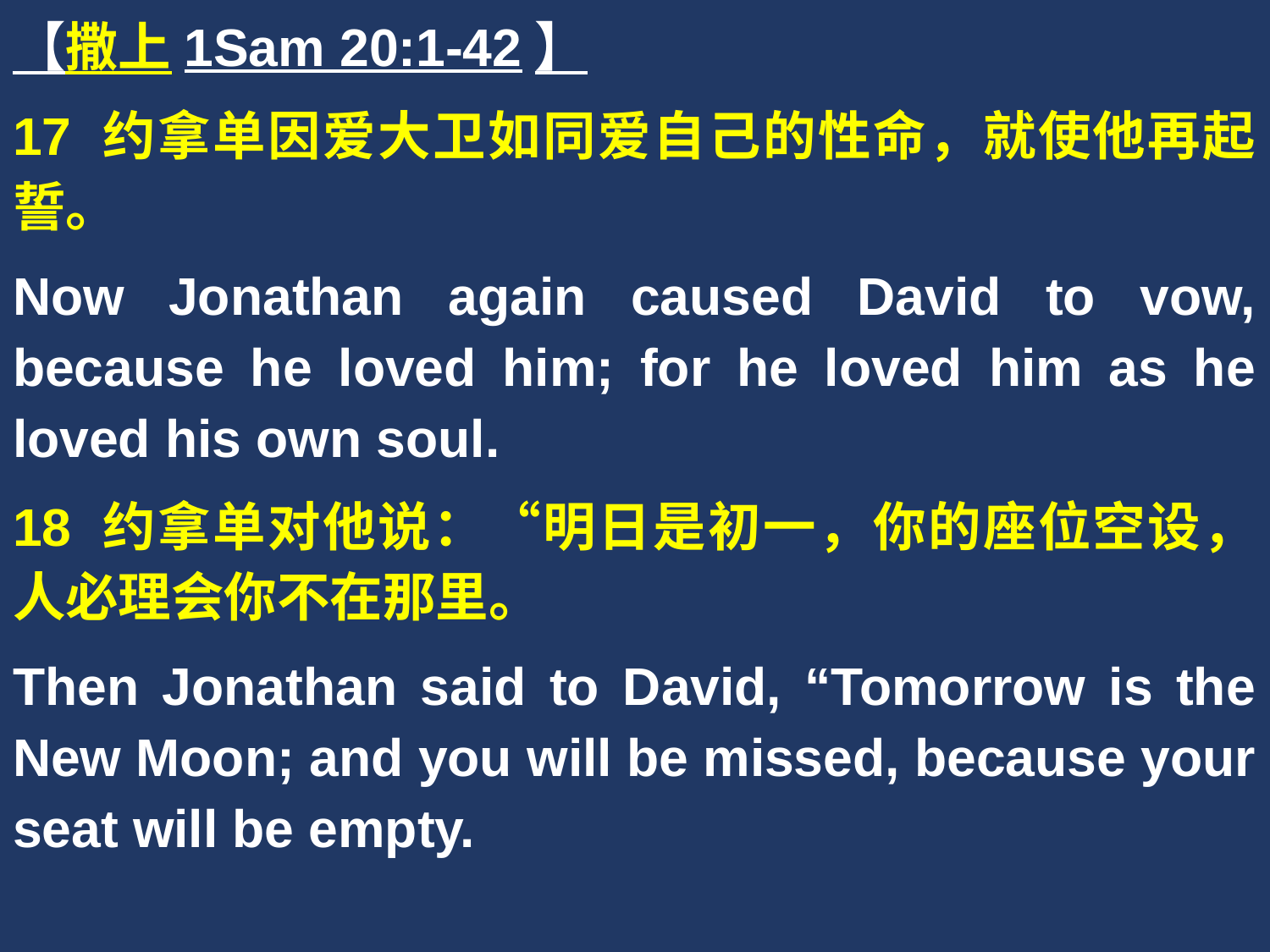

【撒上1Sam 20:1-42】
17 约拿单因爱大卫如同爱自己的性命，就使他再起誓。
Now Jonathan again caused David to vow, because he loved him; for he loved him as he loved his own soul.
18 约拿单对他说：“明日是初一，你的座位空设，人必理会你不在那里。
Then Jonathan said to David, “Tomorrow is the New Moon; and you will be missed, because your seat will be empty.